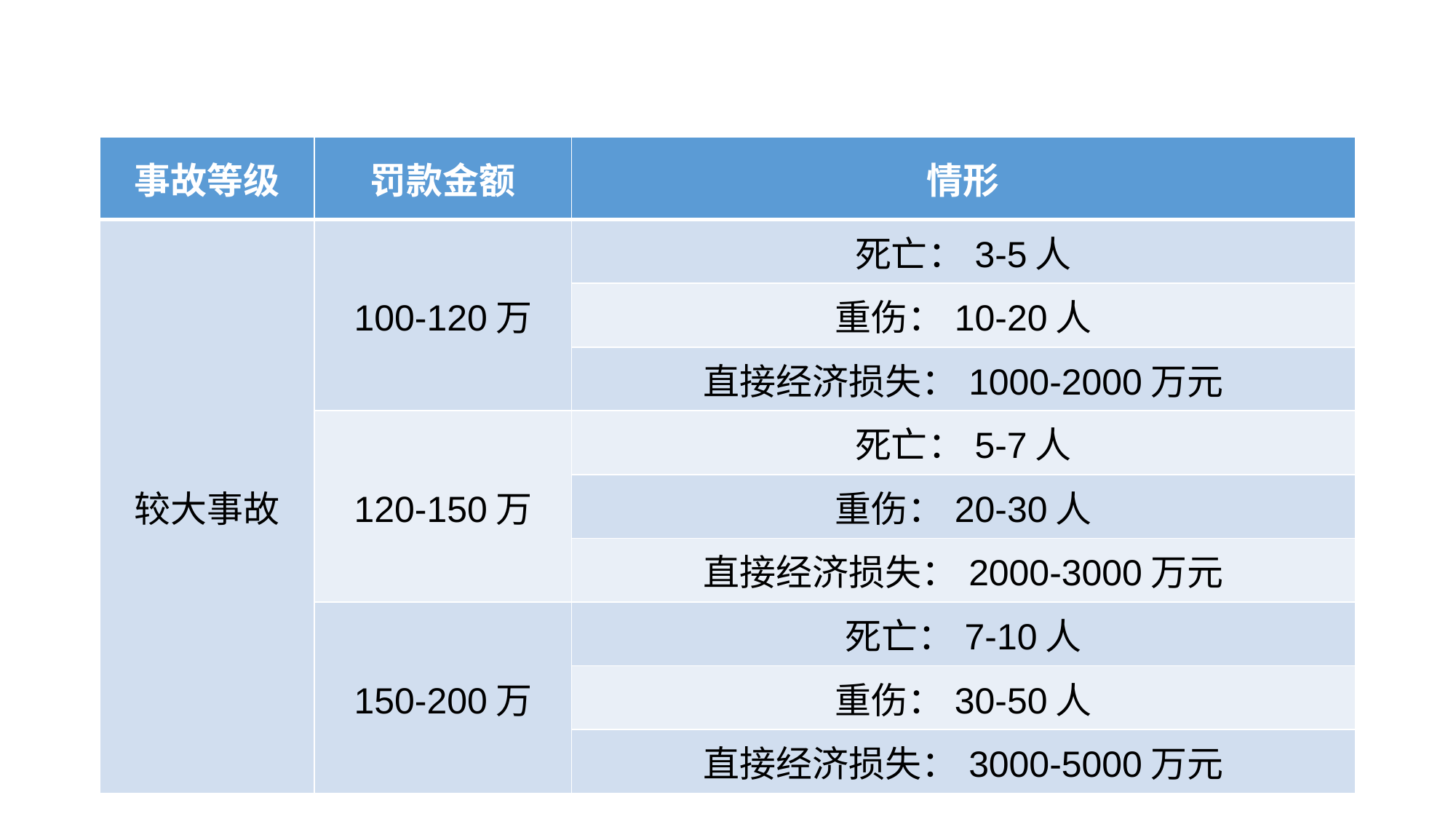

#
| 事故等级 | 罚款金额 | 情形 |
| --- | --- | --- |
| 较大事故 | 100-120万 | 死亡：3-5人 |
|  |  | 重伤：10-20人 |
|  |  | 直接经济损失：1000-2000万元 |
|  | 120-150万 | 死亡：5-7人 |
|  |  | 重伤：20-30人 |
|  |  | 直接经济损失：2000-3000万元 |
|  | 150-200万 | 死亡：7-10人 |
|  |  | 重伤：30-50人 |
|  |  | 直接经济损失：3000-5000万元 |